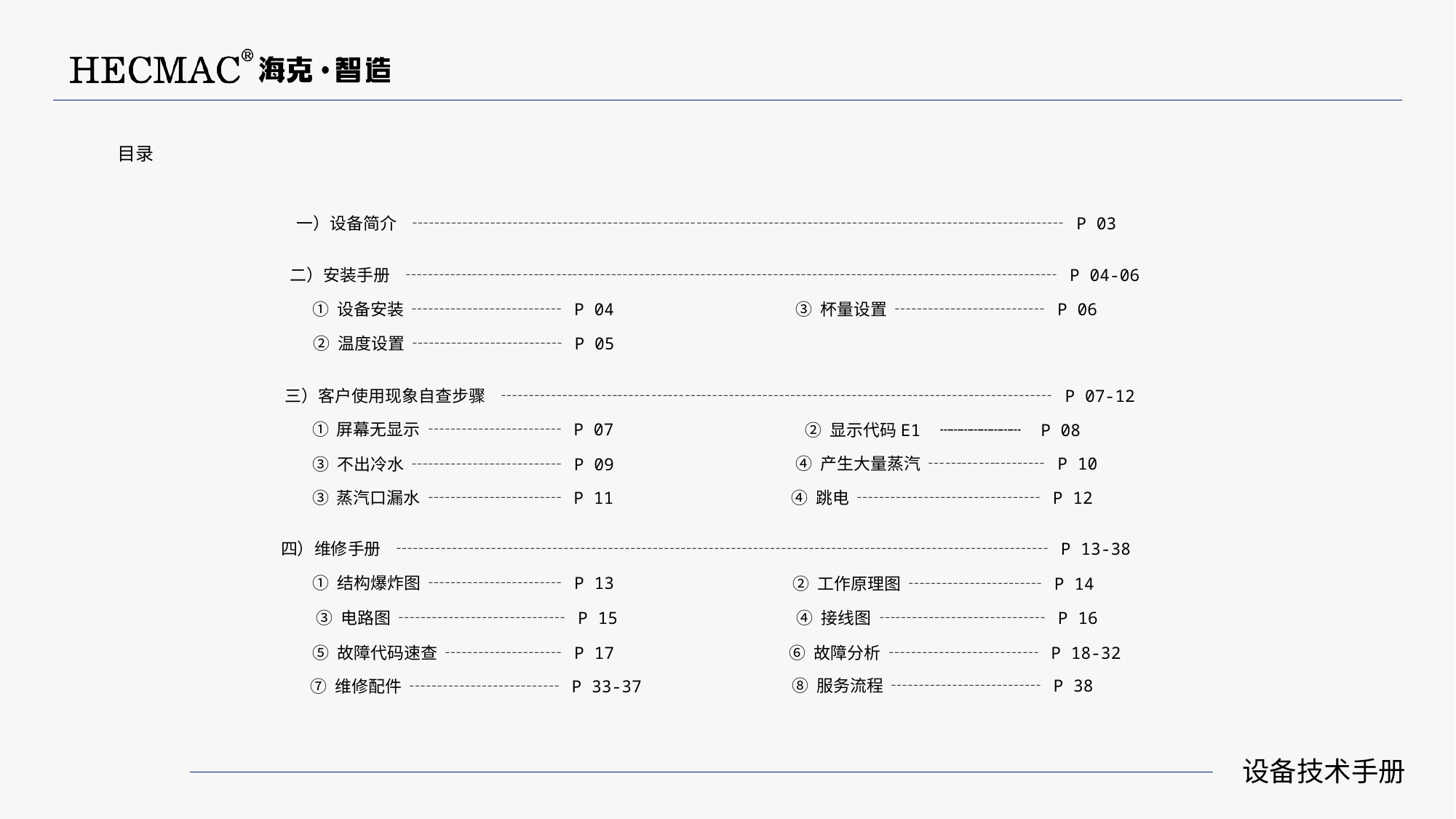

目录
一）设备简介    ┄┄┄┄┄┄┄┄┄┄┄┄┄┄┄┄┄┄┄┄┄┄┄┄┄┄┄┄┄┄┄┄┄┄┄┄┄┄┄  P 03
二）安装手册    ┄┄┄┄┄┄┄┄┄┄┄┄┄┄┄┄┄┄┄┄┄┄┄┄┄┄┄┄┄┄┄┄┄┄┄┄┄┄┄  P 04-06
      ③ 杯量设置  ┄┄┄┄┄┄┄┄┄  P 06
     ① 设备安装  ┄┄┄┄┄┄┄┄┄  P 04
     ② 温度设置  ┄┄┄┄┄┄┄┄┄  P 05
三）客户使用现象自查步骤    ┄┄┄┄┄┄┄┄┄┄┄┄┄┄┄┄┄┄┄┄┄┄┄┄┄┄┄┄┄┄┄┄┄  P 07-12
     ① 屏幕无显示  ┄┄┄┄┄┄┄┄  P 07
       ② 显示代码E1  ┄┄┄┄┄┄┄┄  P 08
       ④ 产生大量蒸汽  ┄┄┄┄┄┄┄  P 10
     ③ 不出冷水  ┄┄┄┄┄┄┄┄┄  P 09
       ④ 跳电  ┄┄┄┄┄┄┄┄┄┄┄  P 12
     ③ 蒸汽口漏水  ┄┄┄┄┄┄┄┄  P 11
四）维修手册    ┄┄┄┄┄┄┄┄┄┄┄┄┄┄┄┄┄┄┄┄┄┄┄┄┄┄┄┄┄┄┄┄┄┄┄┄┄┄┄  P 13-38
     ① 结构爆炸图  ┄┄┄┄┄┄┄┄  P 13
       ② 工作原理图  ┄┄┄┄┄┄┄┄  P 14
     ③ 电路图  ┄┄┄┄┄┄┄┄┄┄  P 15
       ④ 接线图  ┄┄┄┄┄┄┄┄┄┄  P 16
     ⑤ 故障代码速查  ┄┄┄┄┄┄┄  P 17
       ⑥ 故障分析  ┄┄┄┄┄┄┄┄┄  P 18-32
       ⑧ 服务流程  ┄┄┄┄┄┄┄┄┄  P 38
     ⑦ 维修配件  ┄┄┄┄┄┄┄┄┄  P 33-37